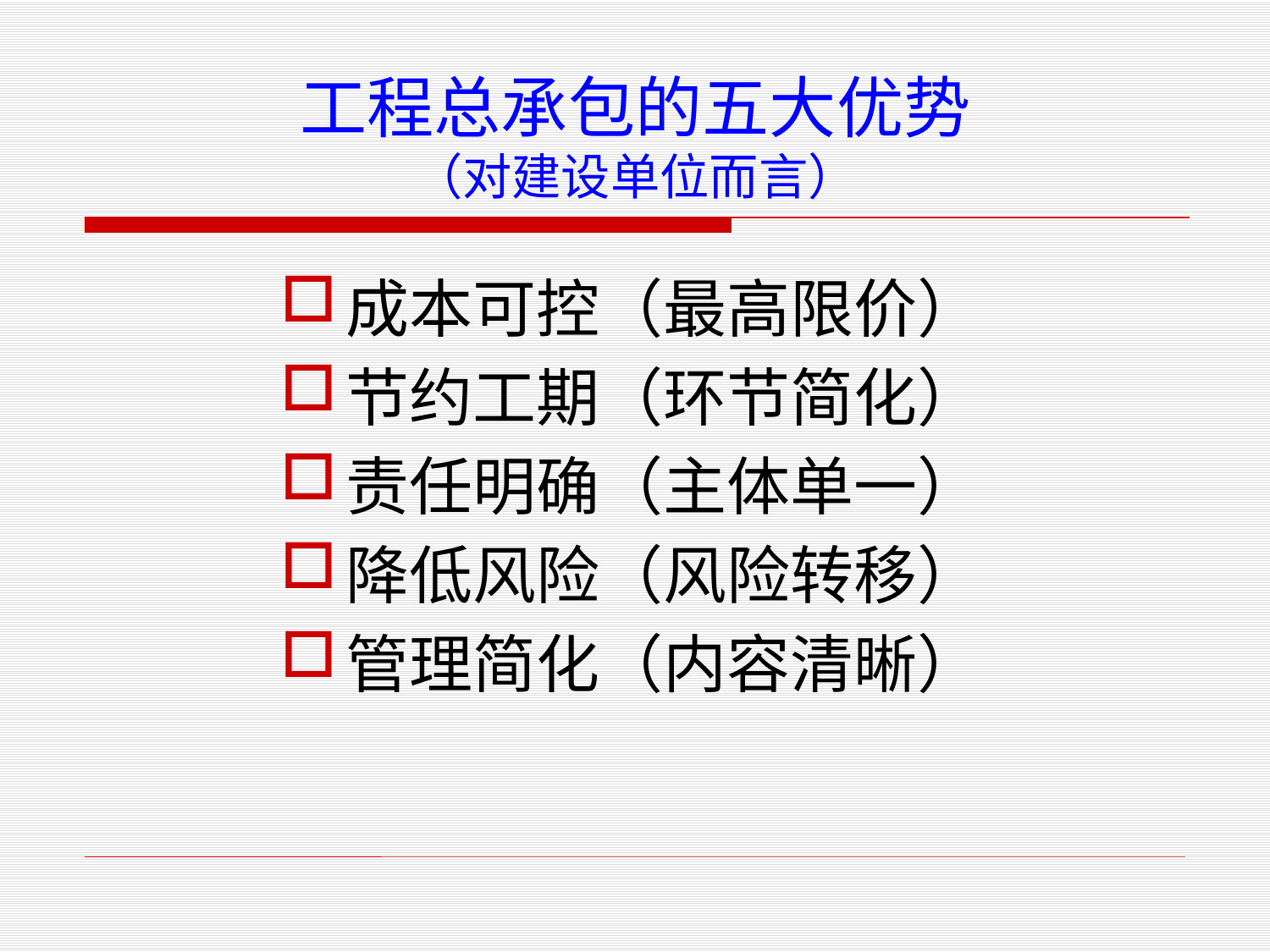

# 工程总承包的五大优势 （对建设单位而言）

成本可控（最高限价）
节约工期（环节简化）
责任明确（主体单一）
降低风险（风险转移）
管理简化（内容清晰）